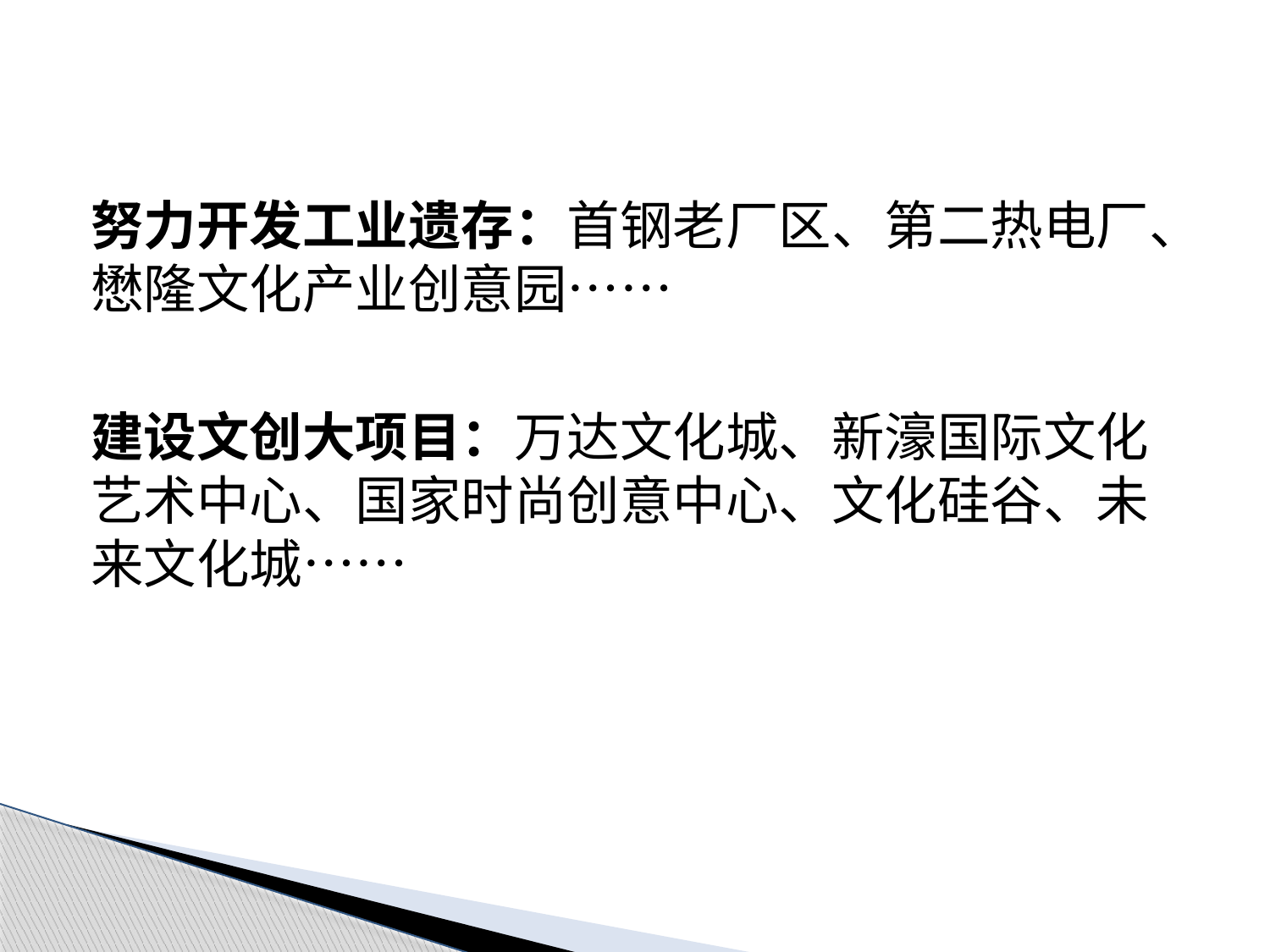

努力开发工业遗存：首钢老厂区、第二热电厂、懋隆文化产业创意园……

建设文创大项目：万达文化城、新濠国际文化艺术中心、国家时尚创意中心、文化硅谷、未来文化城……